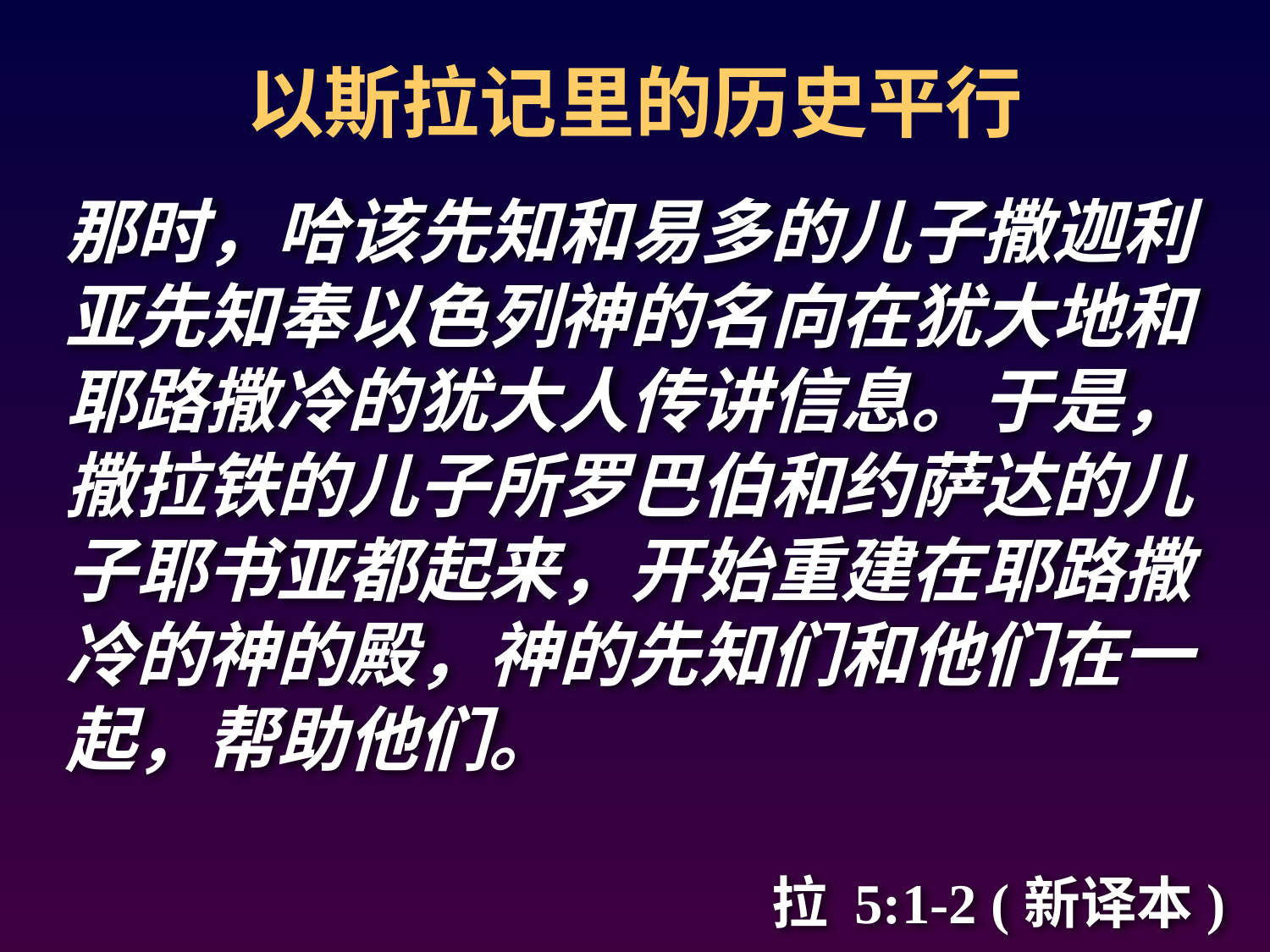

以斯拉记里的历史平行
那时，哈该先知和易多的儿子撒迦利亚先知奉以色列神的名向在犹大地和耶路撒冷的犹大人传讲信息。于是，撒拉铁的儿子所罗巴伯和约萨达的儿子耶书亚都起来，开始重建在耶路撒冷的神的殿，神的先知们和他们在一起，帮助他们。
拉 5:1-2 (新译本)